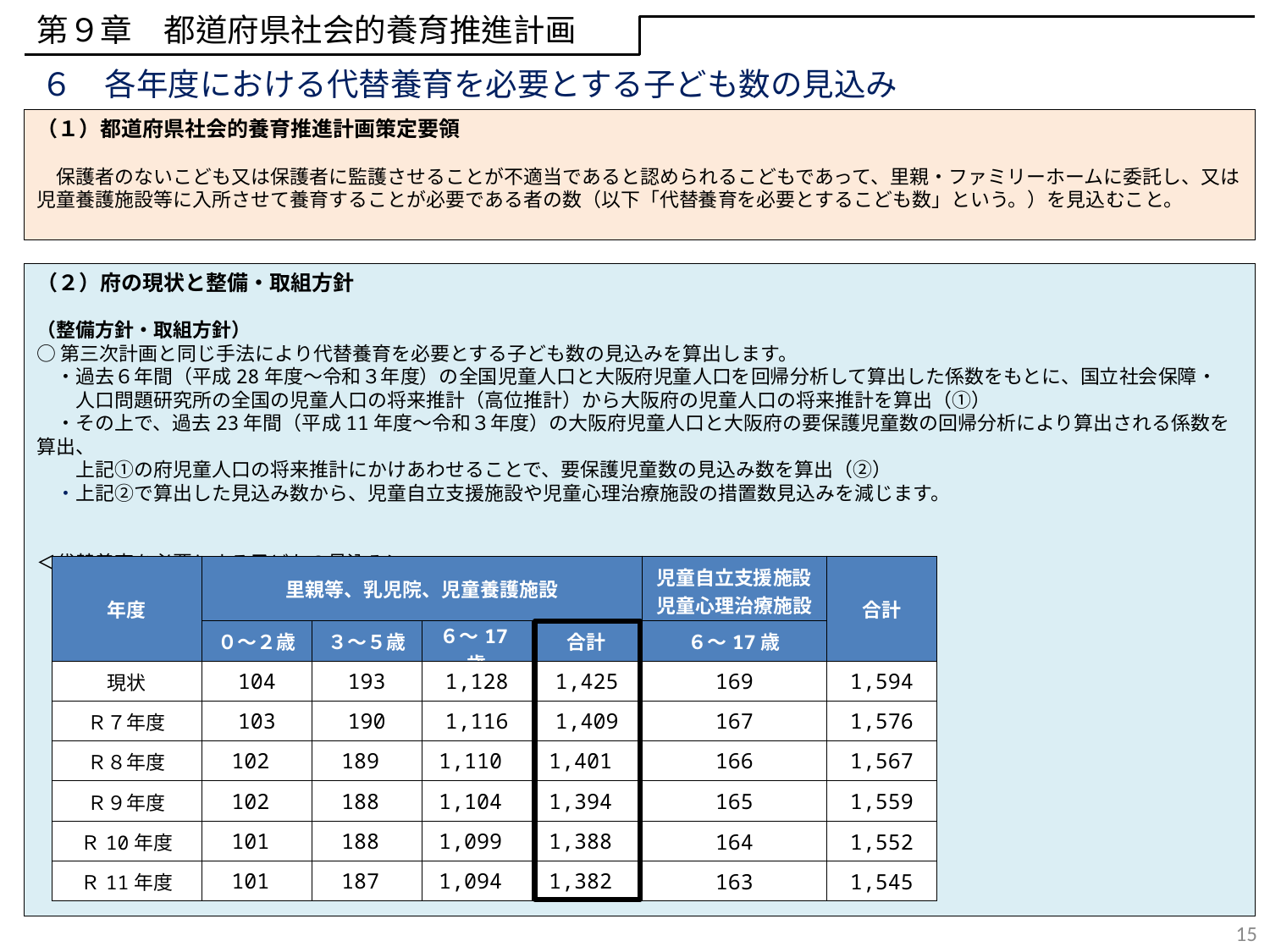

第９章　都道府県社会的養育推進計画
６　各年度における代替養育を必要とする子ども数の見込み
（１）都道府県社会的養育推進計画策定要領

　保護者のないこども又は保護者に監護させることが不適当であると認められるこどもであって、里親・ファミリーホームに委託し、又は児童養護施設等に入所させて養育することが必要である者の数（以下「代替養育を必要とするこども数」という。）を見込むこと。

（２）府の現状と整備・取組方針

（整備方針・取組方針）
○第三次計画と同じ手法により代替養育を必要とする子ども数の見込みを算出します。
　・過去６年間（平成28年度～令和３年度）の全国児童人口と大阪府児童人口を回帰分析して算出した係数をもとに、国立社会保障・
　　人口問題研究所の全国の児童人口の将来推計（高位推計）から大阪府の児童人口の将来推計を算出（①）
　・その上で、過去23年間（平成11年度～令和３年度）の大阪府児童人口と大阪府の要保護児童数の回帰分析により算出される係数を算出、
　　上記①の府児童人口の将来推計にかけあわせることで、要保護児童数の見込み数を算出（②）
　・上記②で算出した見込み数から、児童自立支援施設や児童心理治療施設の措置数見込みを減じます。

＜代替養育を必要とする子どもの見込み＞

| 年度 | 里親等、乳児院、児童養護施設 |  |  |  | 児童自立支援施設 児童心理治療施設 | 合計 |
| --- | --- | --- | --- | --- | --- | --- |
|  | ０～２歳 | ３～５歳 | ６～17歳 | 合計 | ６～17歳 |  |
| 現状 | 104 | 193 | 1,128 | 1,425 | 169 | 1,594 |
| Ｒ７年度 | 103 | 190 | 1,116 | 1,409 | 167 | 1,576 |
| Ｒ８年度 | 102 | 189 | 1,110 | 1,401 | 166 | 1,567 |
| Ｒ９年度 | 102 | 188 | 1,104 | 1,394 | 165 | 1,559 |
| Ｒ10年度 | 101 | 188 | 1,099 | 1,388 | 164 | 1,552 |
| Ｒ11年度 | 101 | 187 | 1,094 | 1,382 | 163 | 1,545 |

15